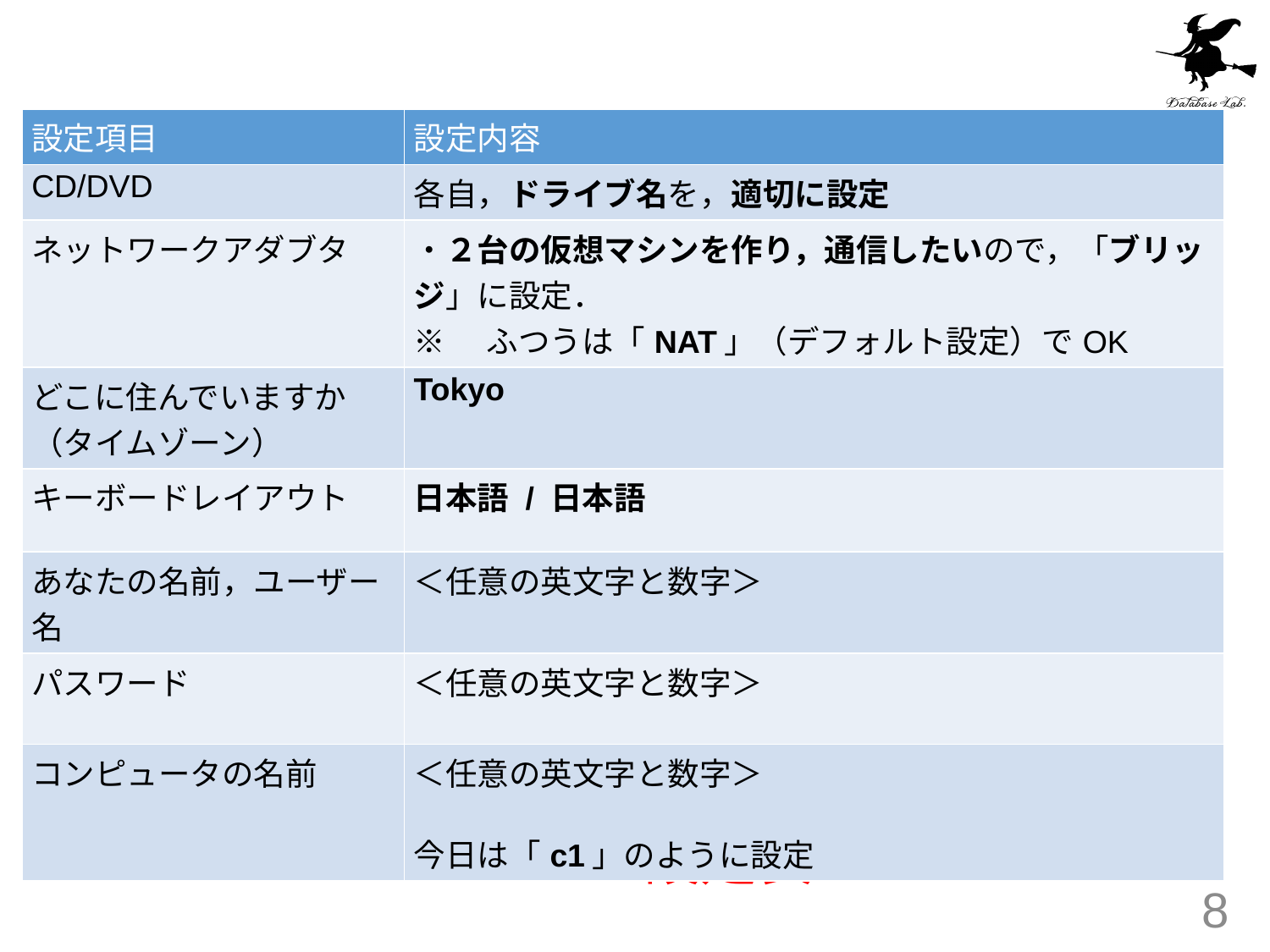

| 設定項目 | 設定内容 |
| --- | --- |
| CD/DVD | 各自，ドライブ名を，適切に設定 |
| ネットワークアダブタ | ・２台の仮想マシンを作り，通信したいので，「ブリッジ」に設定． ※　ふつうは「NAT」（デフォルト設定）でOK |
| どこに住んでいますか （タイムゾーン） | Tokyo |
| キーボードレイアウト | 日本語 / 日本語 |
| あなたの名前，ユーザー名 | ＜任意の英文字と数字＞ |
| パスワード | ＜任意の英文字と数字＞ |
| コンピュータの名前 | ＜任意の英文字と数字＞ 今日は「c1」のように設定 |
# Ubuntu 設定表
8